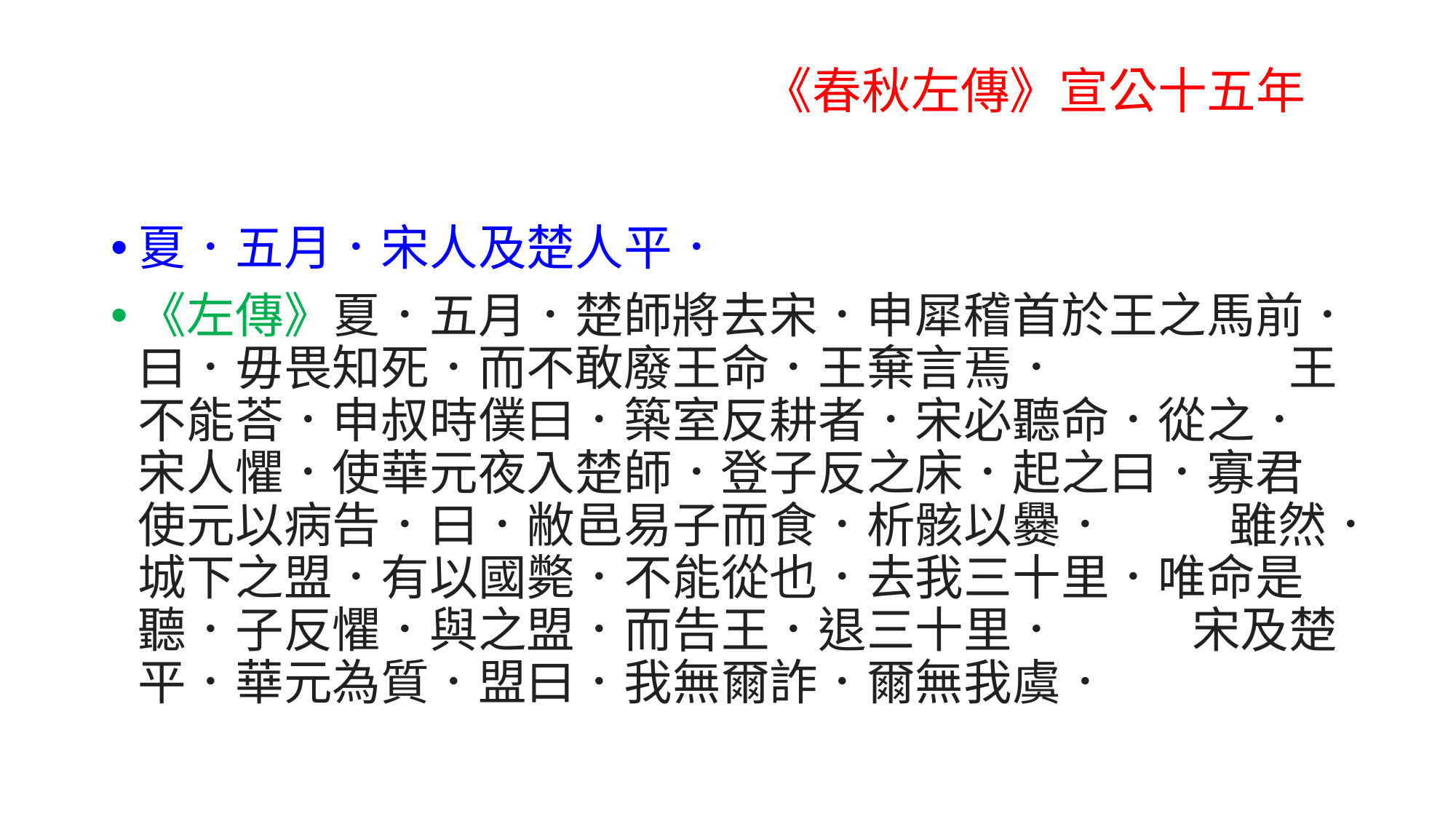

# 《春秋左傳》宣公十五年
夏．五月．宋人及楚人平．
《左傳》夏．五月．楚師將去宋．申犀稽首於王之馬前．曰．毋畏知死．而不敢廢王命．王棄言焉．                     王不能荅．申叔時僕曰．築室反耕者．宋必聽命．從之．宋人懼．使華元夜入楚師．登子反之床．起之曰．寡君使元以病告．曰．敝邑易子而食．析骸以爨．           雖然．城下之盟．有以國斃．不能從也．去我三十里．唯命是聽．子反懼．與之盟．而告王．退三十里．            宋及楚平．華元為質．盟曰．我無爾詐．爾無我虞．